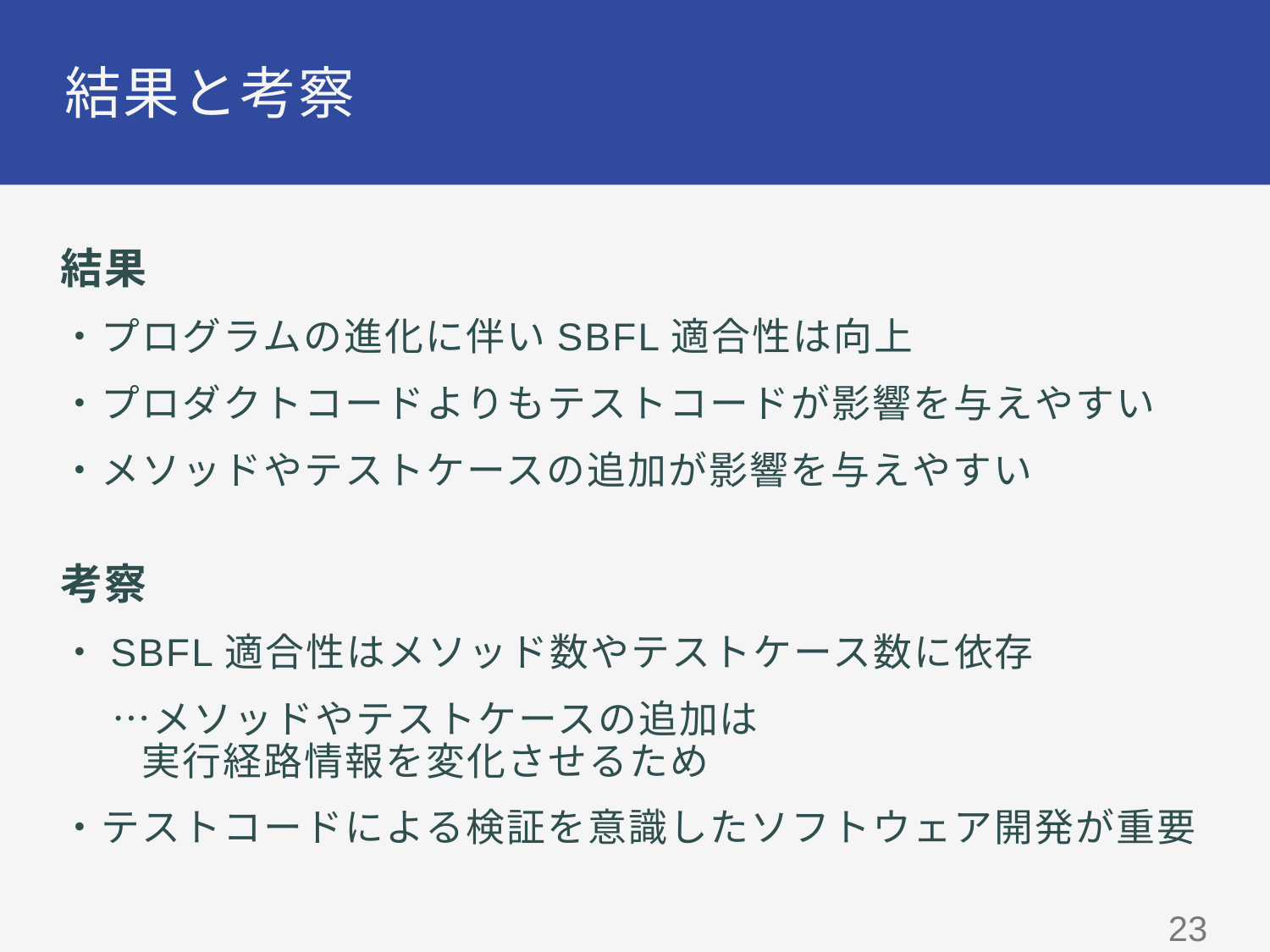

# 結果と考察
結果
・プログラムの進化に伴いSBFL適合性は向上
・プロダクトコードよりもテストコードが影響を与えやすい
・メソッドやテストケースの追加が影響を与えやすい
考察
・SBFL適合性はメソッド数やテストケース数に依存
　 …メソッドやテストケースの追加は
　　実行経路情報を変化させるため
・テストコードによる検証を意識したソフトウェア開発が重要

23